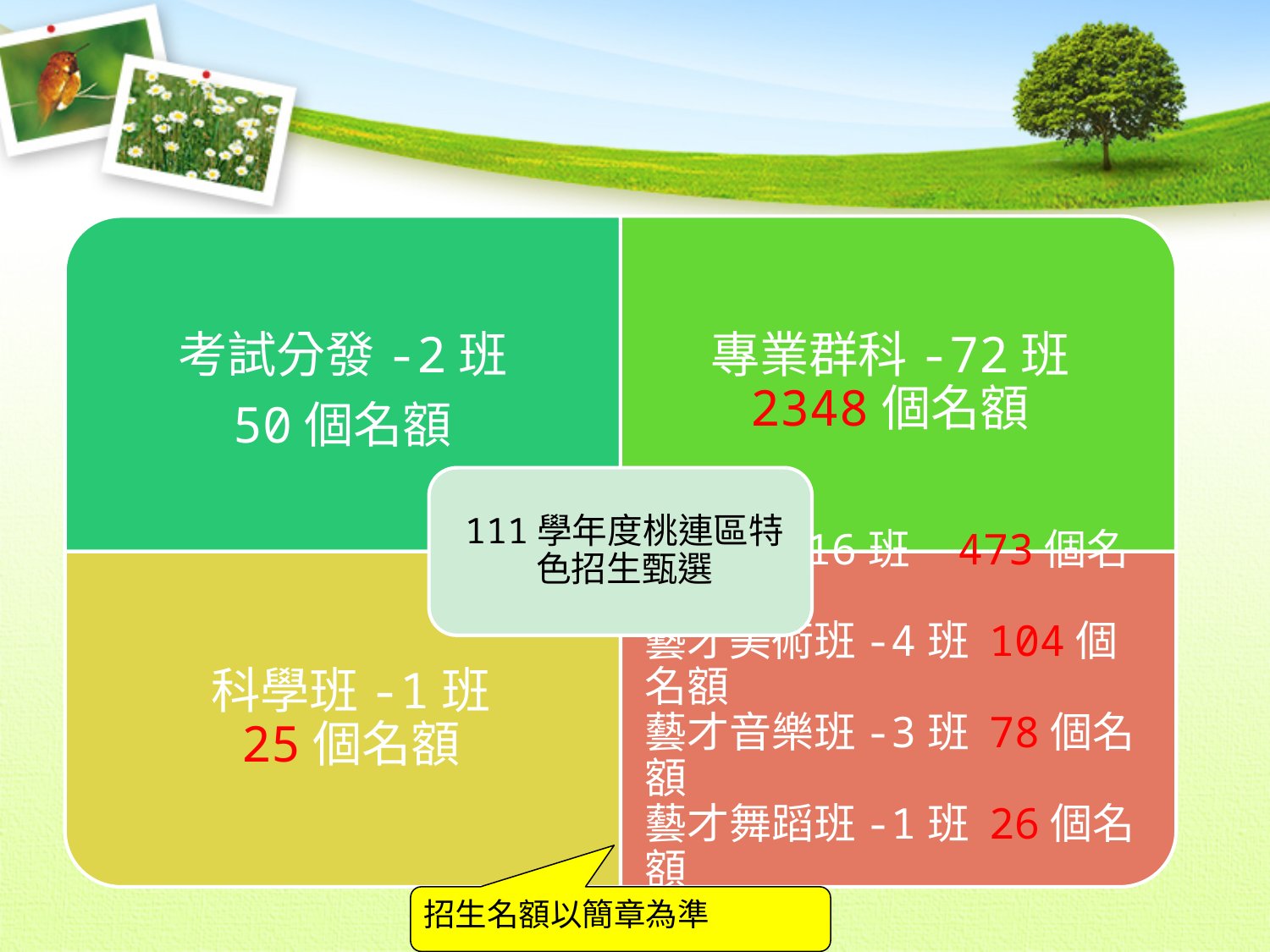

考試分發-2班
50個名額
專業群科-72班
2348個名額
科學班-1班
25個名額
體育班-16班    473個名額
藝才美術班-4班 104個名額
藝才音樂班-3班 78個名額
藝才舞蹈班-1班 26個名額
111學年度桃連區特色招生甄選
招生名額以簡章為準